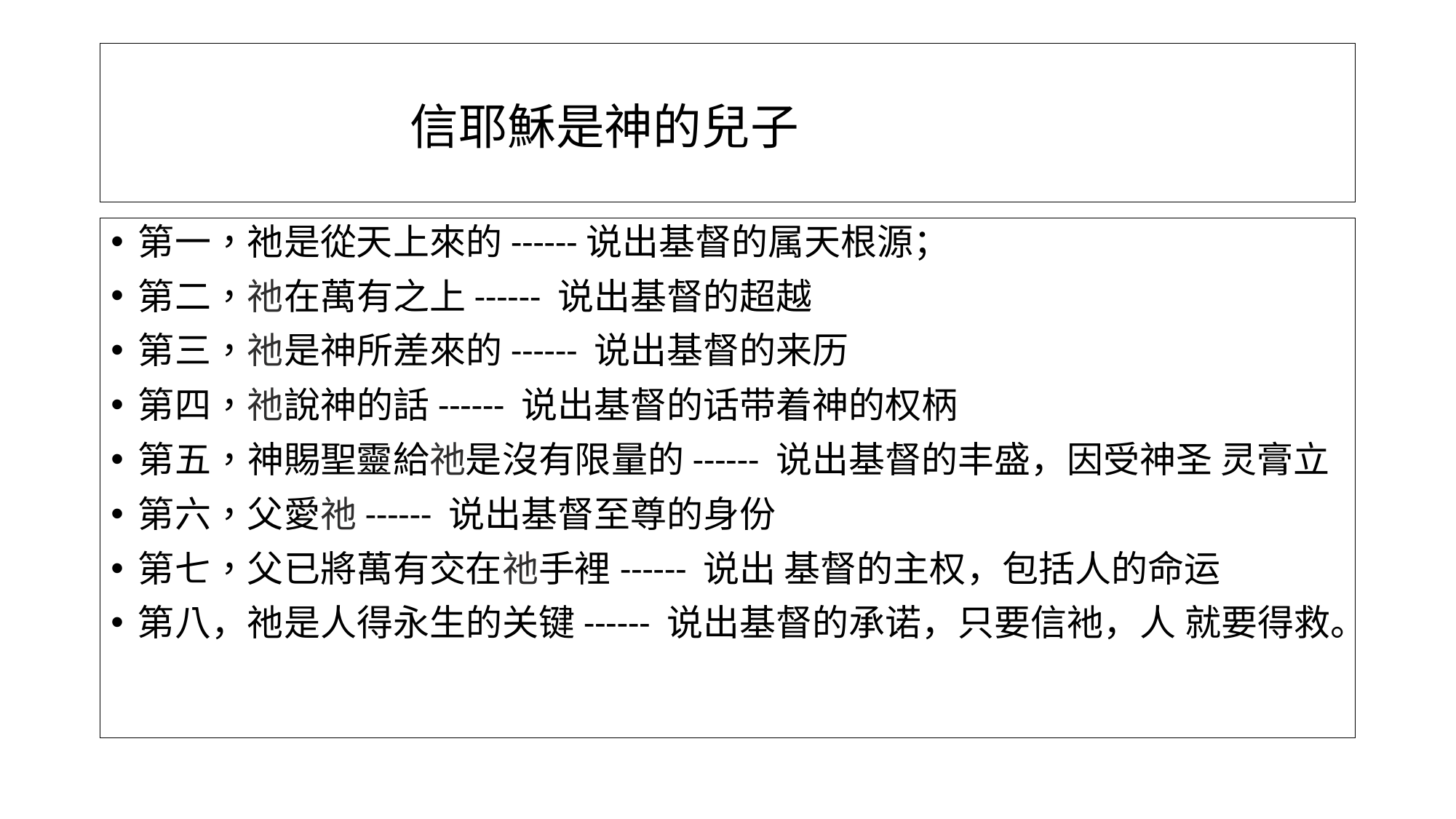

# 信耶穌是神的兒子
第一，祂是從天上來的------说出基督的属天根源；
第二，祂在萬有之上------ 说出基督的超越
第三，祂是神所差來的------ 说出基督的来历
第四，祂說神的話------ 说出基督的话带着神的权柄
第五，神賜聖靈給祂是沒有限量的------ 说出基督的丰盛，因受神圣 灵膏立
第六，父愛祂------ 说出基督至尊的身份
第七，父已將萬有交在祂手裡------ 说出 基督的主权，包括人的命运
第八，祂是人得永生的关键------ 说出基督的承诺，只要信衪，人 就要得救。